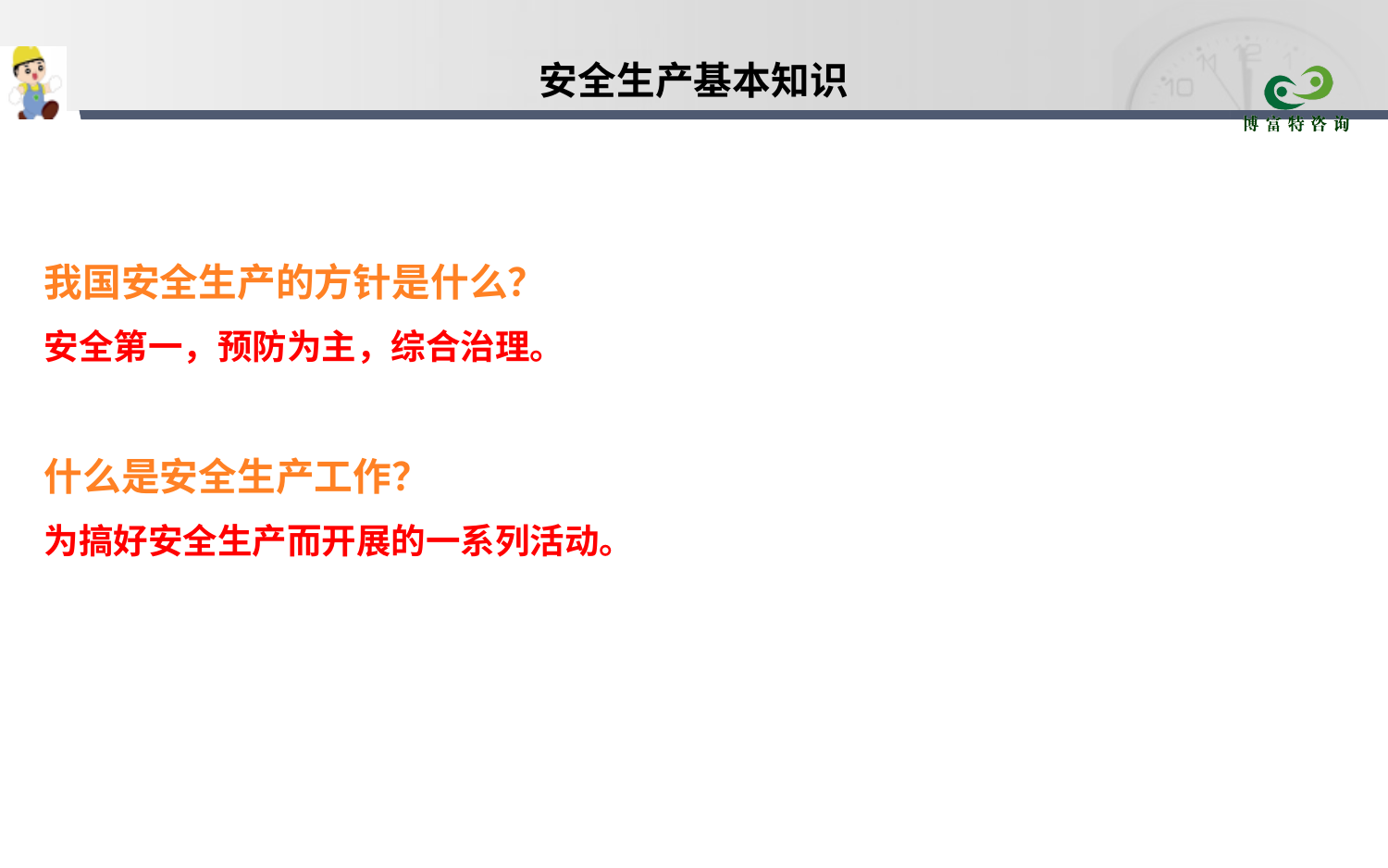

安全生产基本知识
我国安全生产的方针是什么？
安全第一，预防为主，综合治理。

什么是安全生产工作？
为搞好安全生产而开展的一系列活动。
6